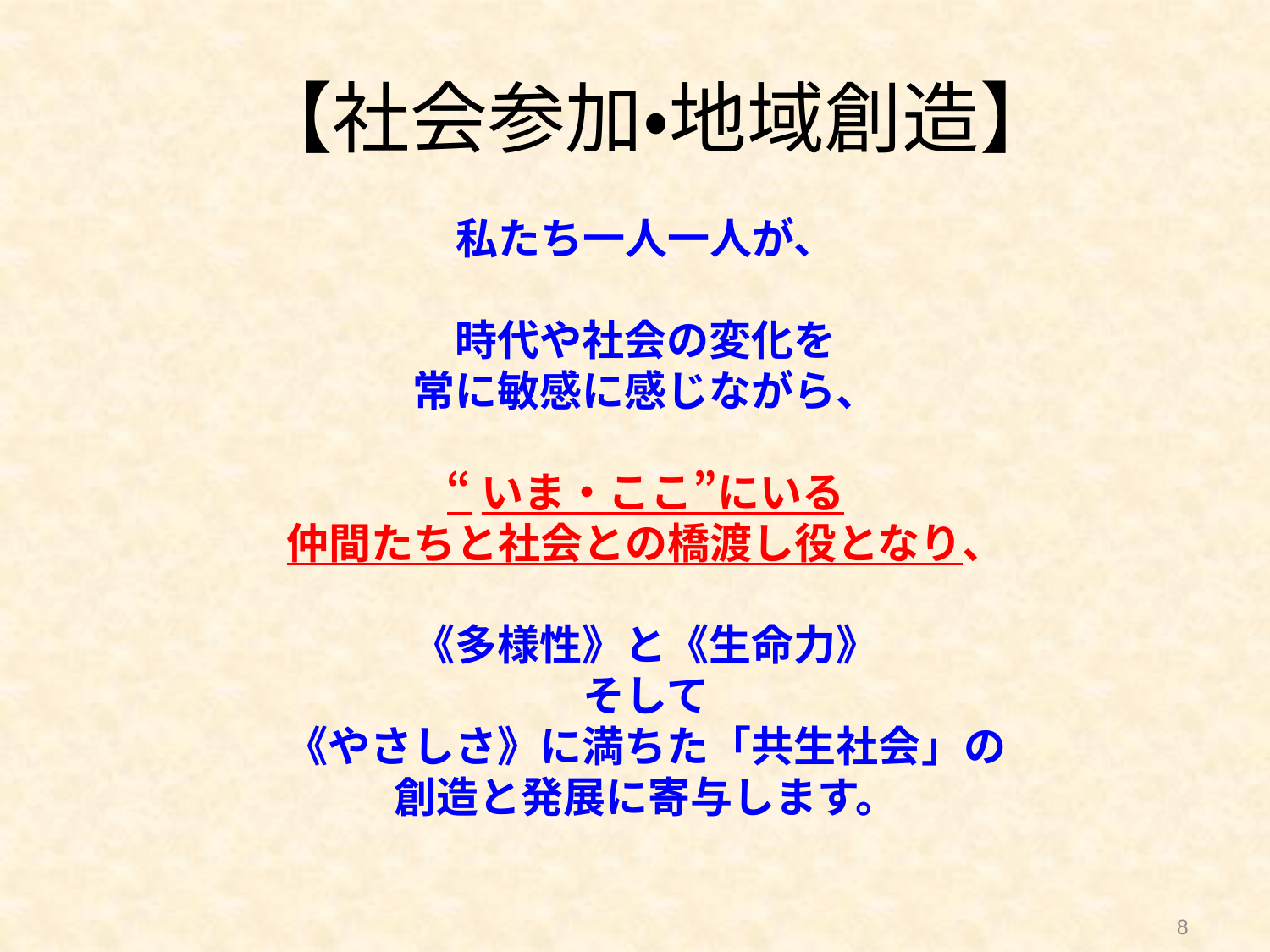

# 【社会参加・地域創造】
私たち一人一人が、

時代や社会の変化を
常に敏感に感じながら、

“いま・ここ”にいる
仲間たちと社会との橋渡し役となり、

《多様性》と《生命力》
そして
《やさしさ》に満ちた「共生社会」の
創造と発展に寄与します。

8